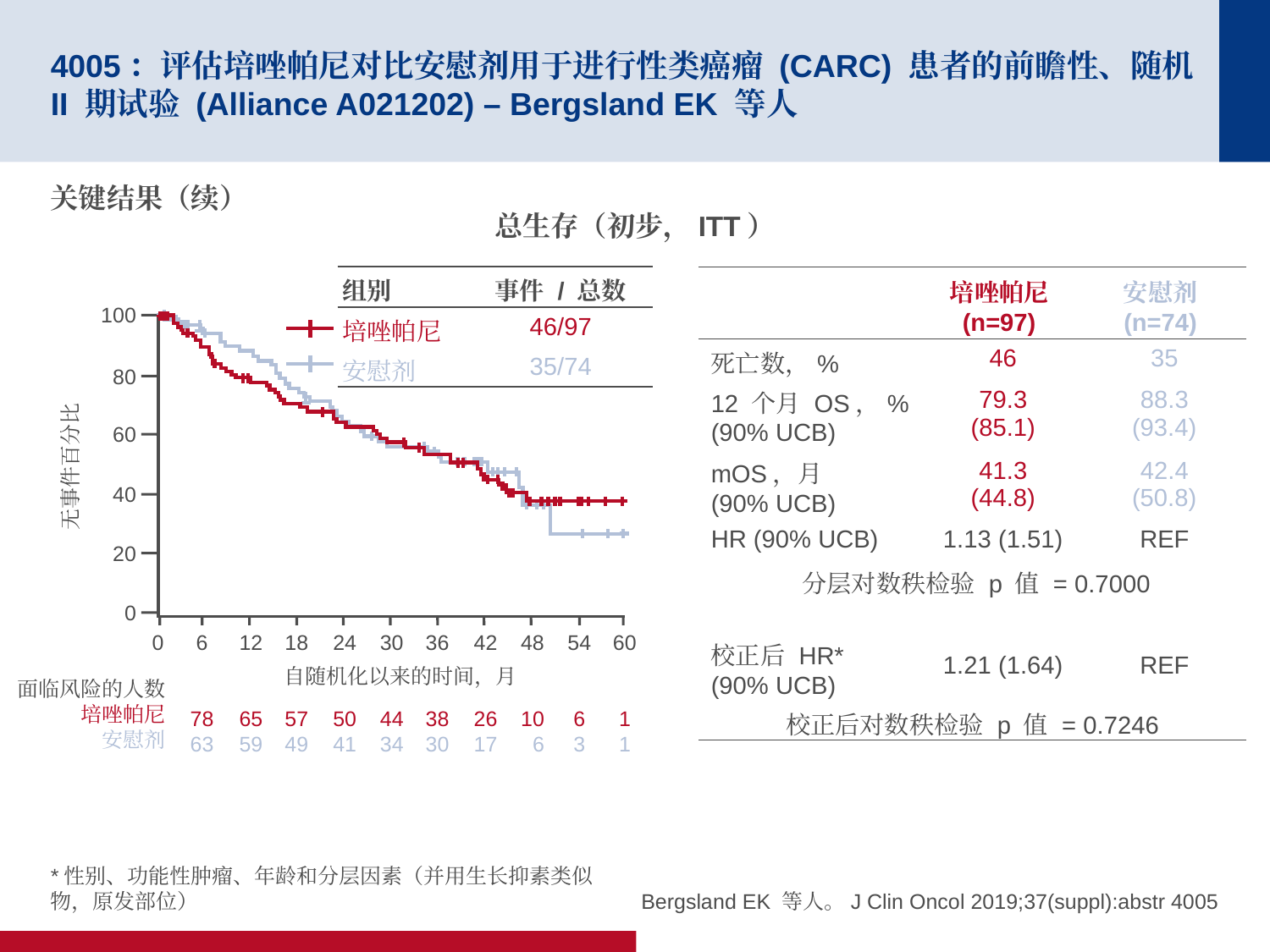

# 4005：评估培唑帕尼对比安慰剂用于进行性类癌瘤 (CARC) 患者的前瞻性、随机 II 期试验 (Alliance A021202) – Bergsland EK 等人
关键结果（续）
总生存（初步，ITT）
| 组别 | 事件 / 总数 |
| --- | --- |
| 培唑帕尼 | 46/97 |
| 安慰剂 | 35/74 |
|  | 培唑帕尼 (n=97) | 安慰剂 (n=74) |
| --- | --- | --- |
| 死亡数，% | 46 | 35 |
| 12 个月 OS，% (90% UCB) | 79.3 (85.1) | 88.3 (93.4) |
| mOS，月 (90% UCB) | 41.3 (44.8) | 42.4 (50.8) |
| HR (90% UCB) | 1.13 (1.51) | REF |
| 分层对数秩检验 p 值 = 0.7000 |  |  |
|  |  |  |
| 校正后 HR\* (90% UCB) | 1.21 (1.64) | REF |
| 校正后对数秩检验 p 值 = 0.7246 |  |  |
100

80

60

无事件百分比
40

20

0

0
6

78
63

18

57
49
12

65
59
36

38
30

24

50
41
42

26
17

30

44
34
48

10
6
54

6
3

60

1
1
自随机化以来的时间，月
面临风险的人数
培唑帕尼
安慰剂

*性别、功能性肿瘤、年龄和分层因素（并用生长抑素类似物，原发部位）
Bergsland EK 等人。J Clin Oncol 2019;37(suppl):abstr 4005